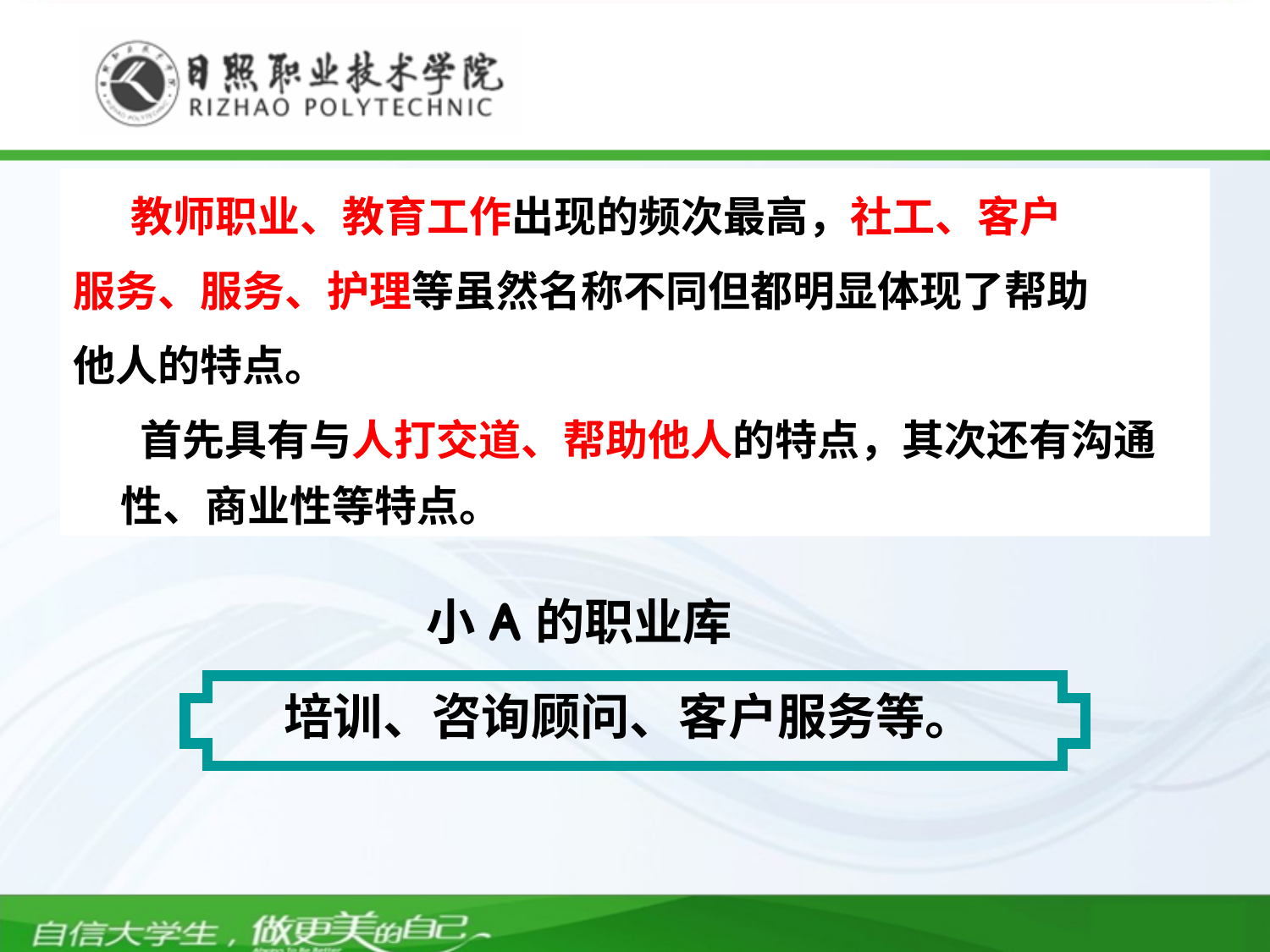

教师职业、教育工作出现的频次最高，社工、客户
服务、服务、护理等虽然名称不同但都明显体现了帮助
他人的特点。
      首先具有与人打交道、帮助他人的特点，其次还有沟通性、商业性等特点。
小A的职业库
培训、咨询顾问、客户服务等。